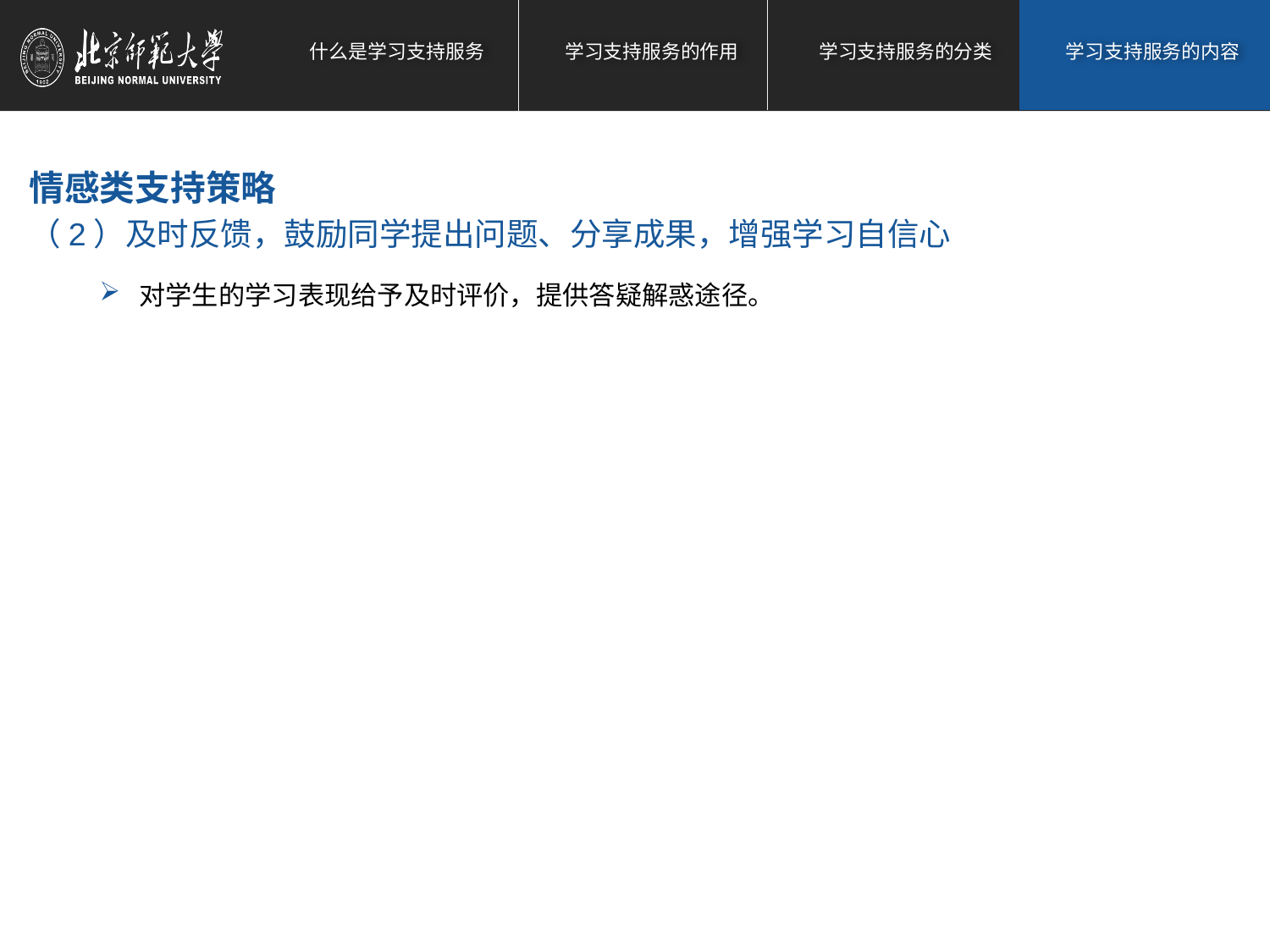

情感类支持策略
（2）及时反馈，鼓励同学提出问题、分享成果，增强学习自信心
对学生的学习表现给予及时评价，提供答疑解惑途径。